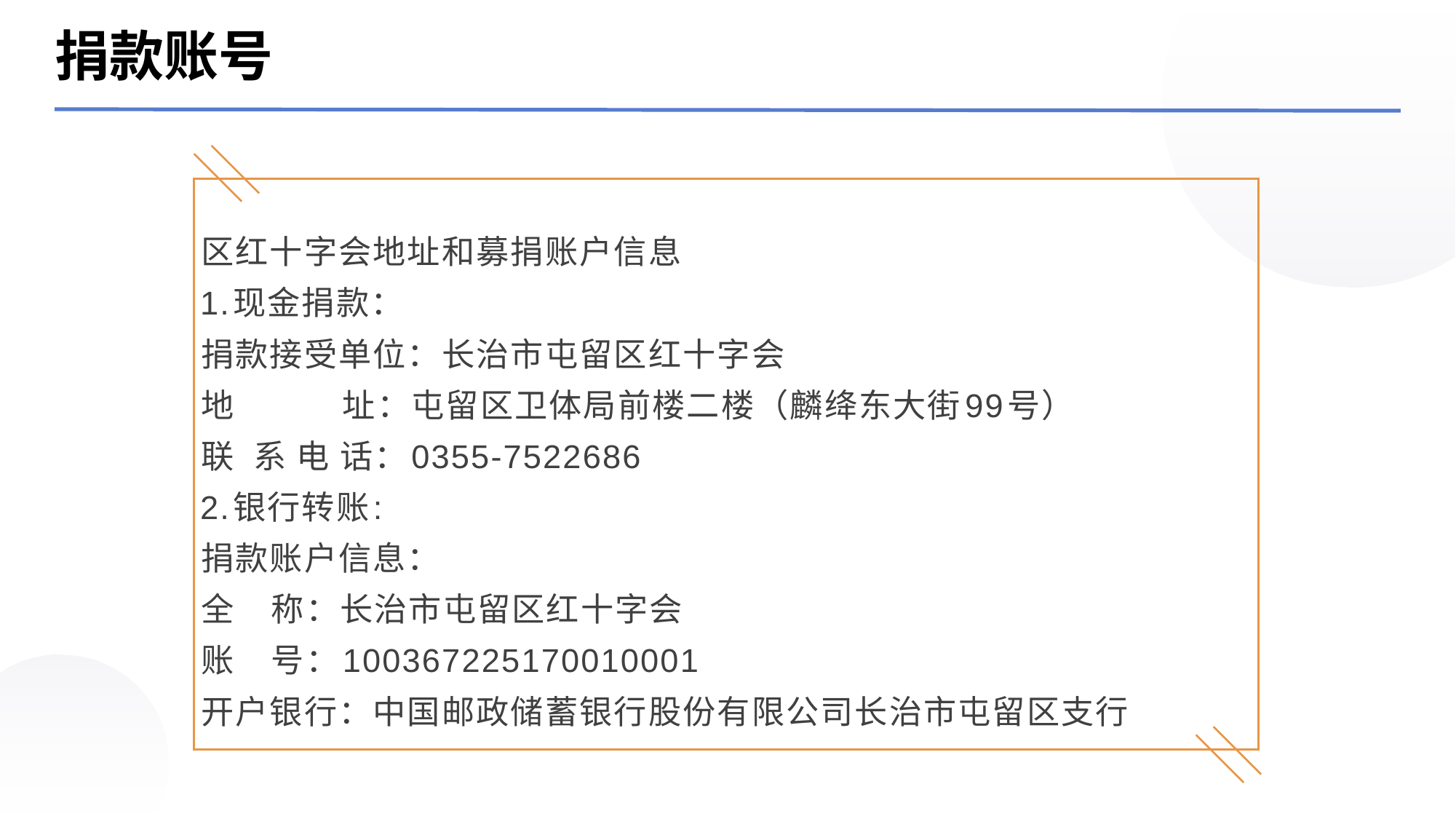

捐款账号

 区红十字会地址和募捐账户信息
 1.现金捐款：
 捐款接受单位：长治市屯留区红十字会
 地            址：屯留区卫体局前楼二楼（麟绛东大街99号）
 联  系 电 话：0355-7522686
 2.银行转账:
 捐款账户信息：
 全    称：长治市屯留区红十字会
 账    号：100367225170010001
 开户银行：中国邮政储蓄银行股份有限公司长治市屯留区支行